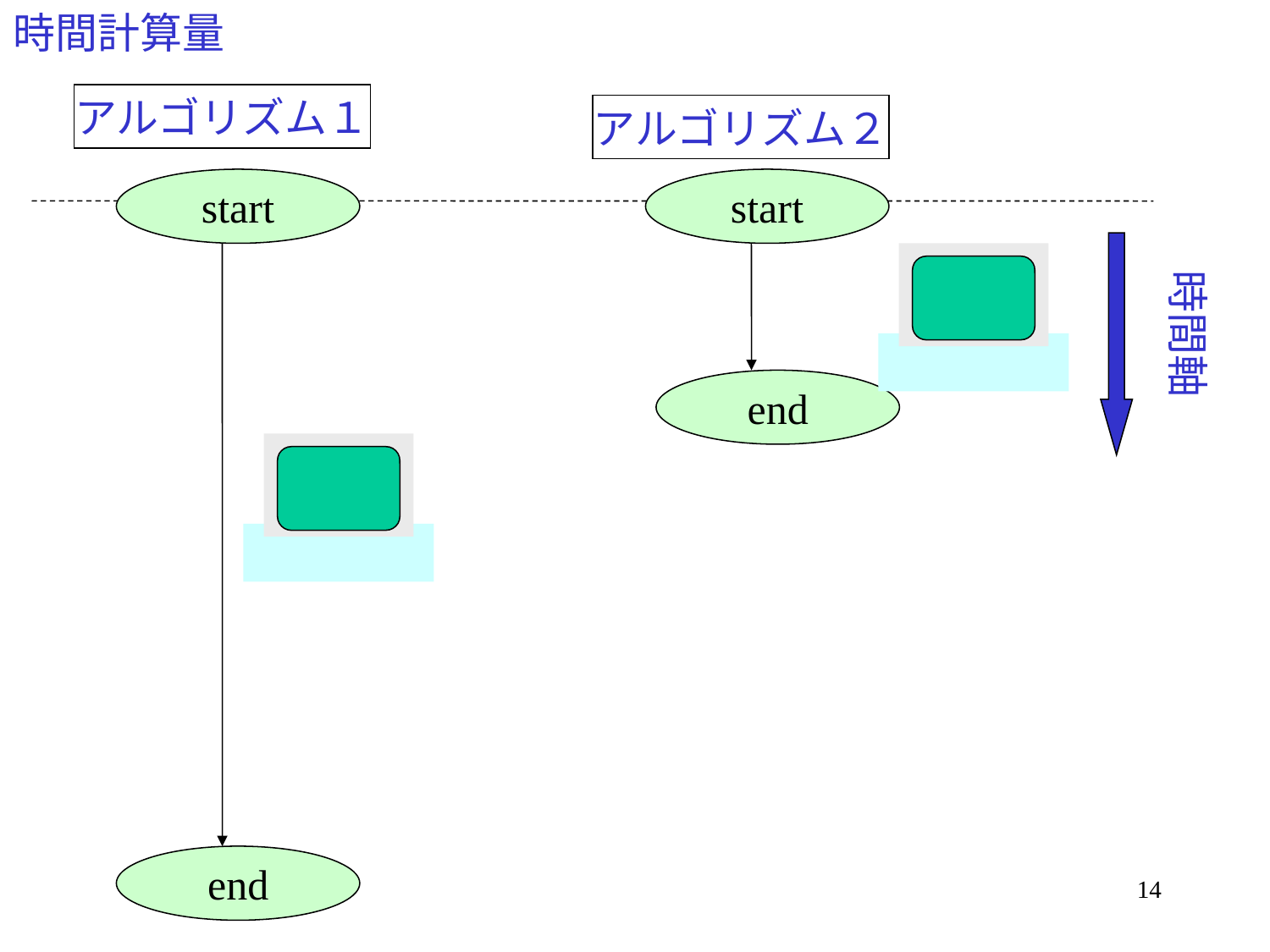

時間計算量
アルゴリズム１
アルゴリズム２
start
start

時間軸
end

end
14